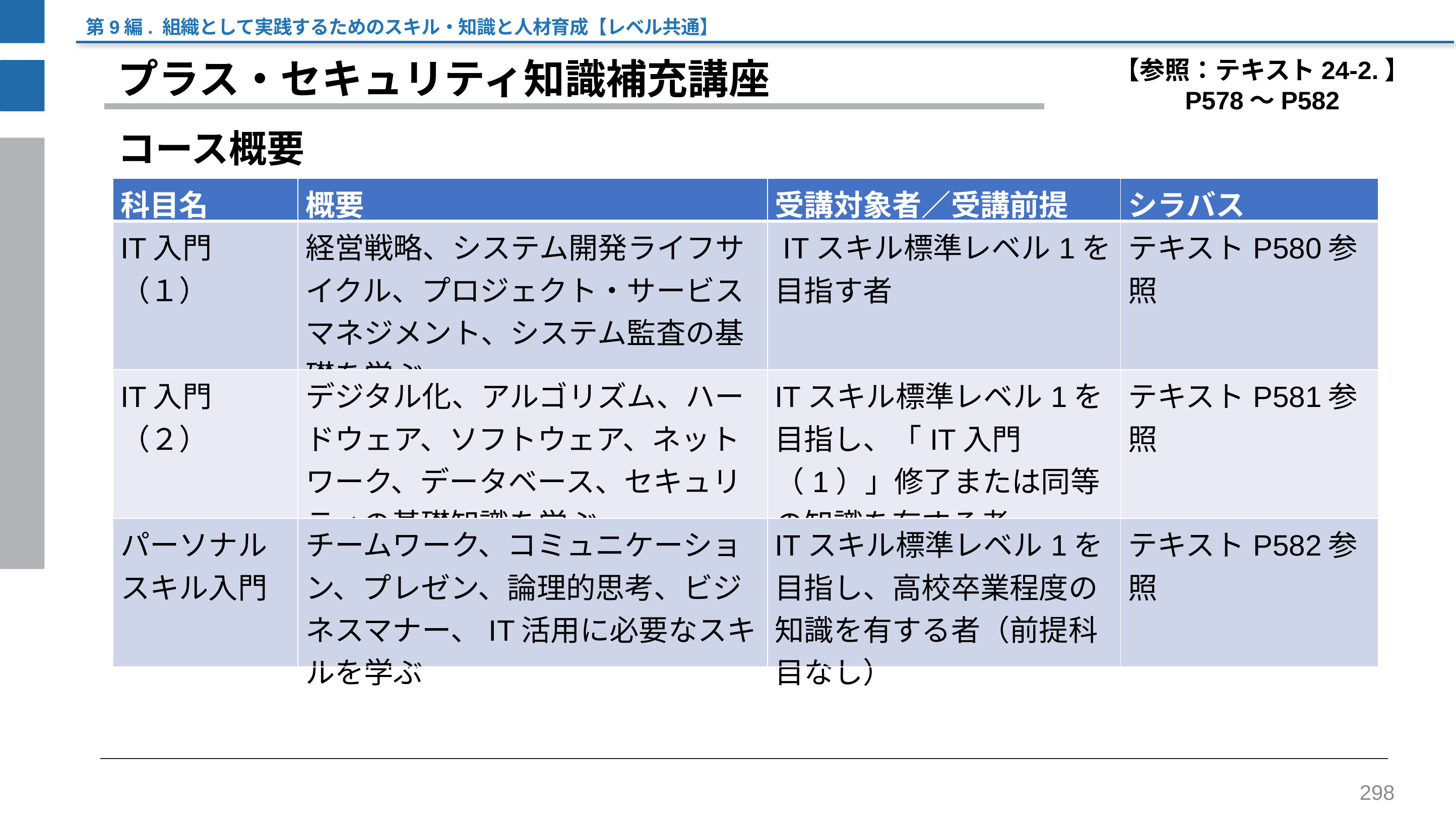

第9編. 組織として実践するためのスキル・知識と人材育成【レベル共通】
【参照：テキスト24-2.】
P578～P582
プラス・セキュリティ知識補充講座

コース概要
| 科目名 | 概要 | 受講対象者／受講前提 | シラバス |
| --- | --- | --- | --- |
| IT入門（１） | 経営戦略、システム開発ライフサイクル、プロジェクト・サービスマネジメント、システム監査の基礎を学ぶ | ITスキル標準レベル1を目指す者 | テキストP580参照 |
| IT入門（２） | デジタル化、アルゴリズム、ハードウェア、ソフトウェア、ネットワーク、データベース、セキュリティの基礎知識を学ぶ | ITスキル標準レベル1を目指し、「IT入門（1）」修了または同等の知識を有する者 | テキストP581参照 |
| パーソナルスキル入門 | チームワーク、コミュニケーション、プレゼン、論理的思考、ビジネスマナー、IT活用に必要なスキルを学ぶ | ITスキル標準レベル1を目指し、高校卒業程度の知識を有する者（前提科目なし） | テキストP582参照 |
298